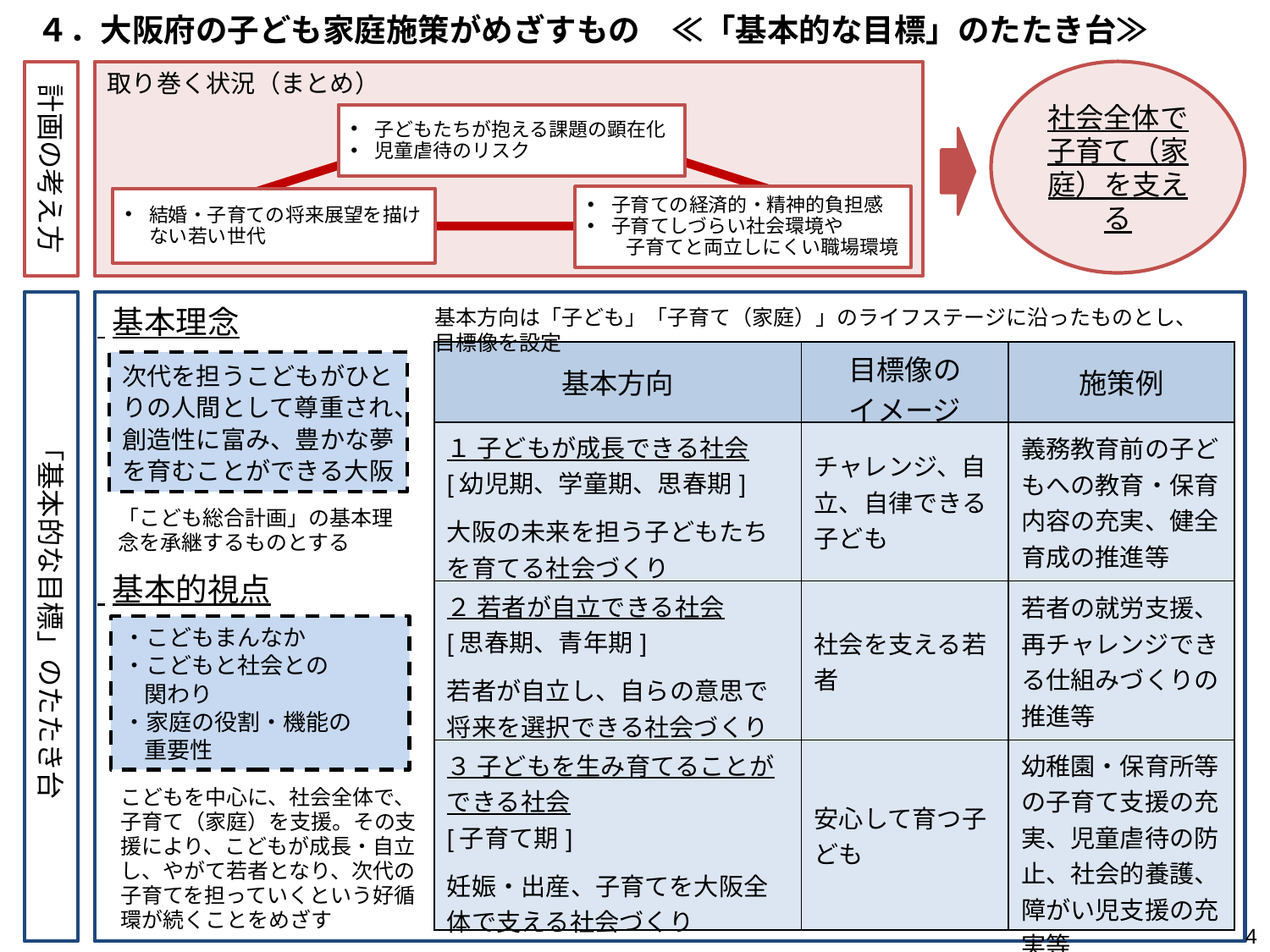

４．大阪府の子ども家庭施策がめざすもの　≪「基本的な目標」のたたき台≫
計画の考え方
取り巻く状況（まとめ）

社会全体で子育て（家庭）を支える
子どもたちが抱える課題の顕在化
児童虐待のリスク

子育ての経済的・精神的負担感
子育てしづらい社会環境や
　　子育てと両立しにくい職場環境
結婚・子育ての将来展望を描けない若い世代
「基本的な目標」のたたき台

 基本理念
基本方向は「子ども」「子育て（家庭）」のライフステージに沿ったものとし、目標像を設定
| 基本方向 | 目標像の イメージ | 施策例 |
| --- | --- | --- |
| １ 子どもが成長できる社会 [幼児期、学童期、思春期] 大阪の未来を担う子どもたちを育てる社会づくり | チャレンジ、自立、自律できる子ども | 義務教育前の子どもへの教育・保育内容の充実、健全育成の推進等 |
| ２ 若者が自立できる社会 [思春期、青年期] 若者が自立し、自らの意思で将来を選択できる社会づくり | 社会を支える若者 | 若者の就労支援、再チャレンジできる仕組みづくりの推進等 |
| ３ 子どもを生み育てることができる社会 [子育て期] 妊娠・出産、子育てを大阪全体で支える社会づくり | 安心して育つ子ども | 幼稚園・保育所等の子育て支援の充実、児童虐待の防止、社会的養護、障がい児支援の充実等 |
次代を担うこどもがひとりの人間として尊重され、創造性に富み、豊かな夢を育むことができる大阪
「こども総合計画」の基本理念を承継するものとする
 基本的視点
・こどもまんなか
・こどもと社会との
   関わり
・家庭の役割・機能の
   重要性
こどもを中心に、社会全体で、子育て（家庭）を支援。その支援により、こどもが成長・自立し、やがて若者となり、次代の子育てを担っていくという好循環が続くことをめざす
4